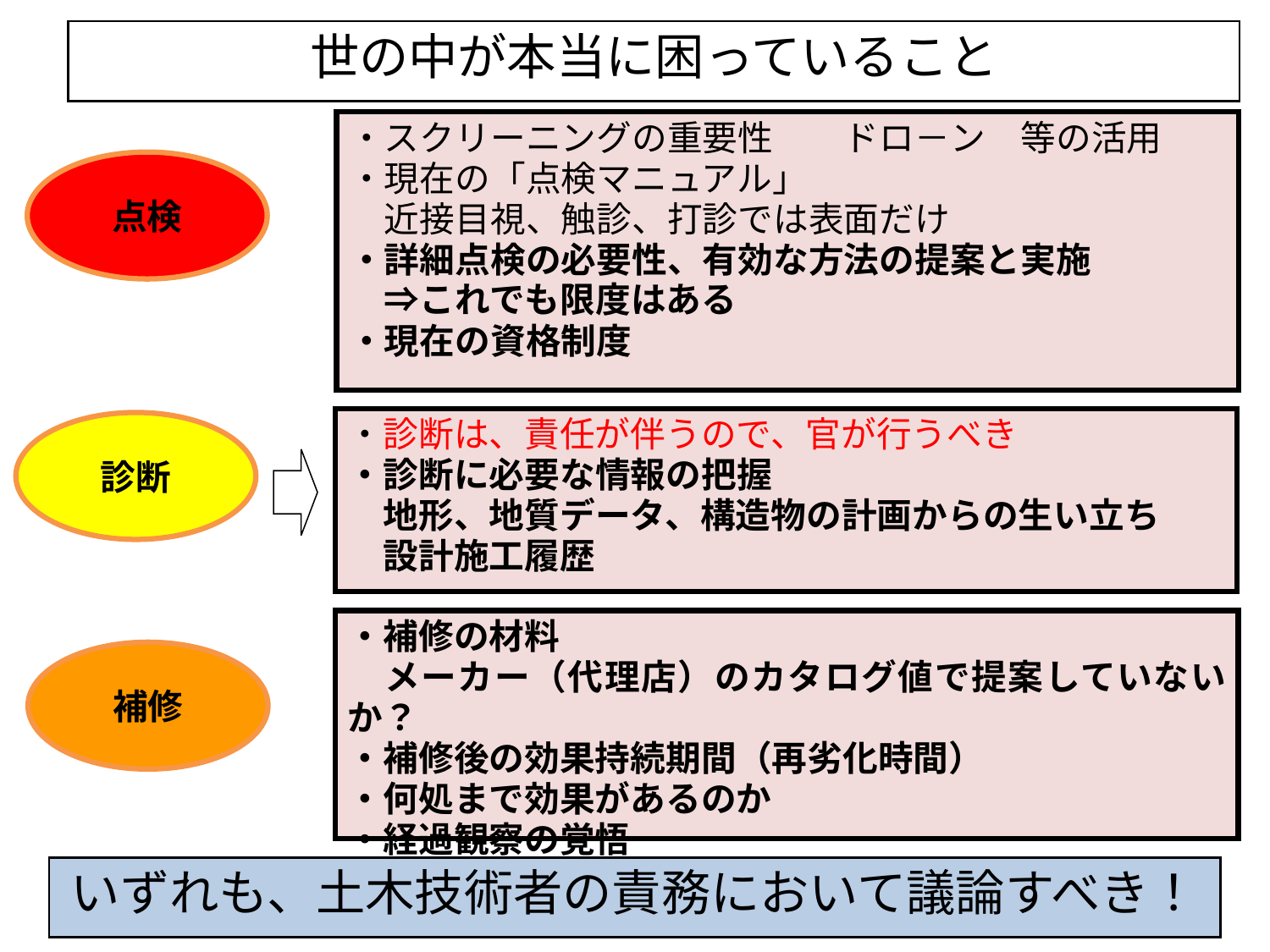

世の中が本当に困っていること
・スクリーニングの重要性　　ドロ－ン　等の活用
・現在の「点検マニュアル」
　近接目視、触診、打診では表面だけ
・詳細点検の必要性、有効な方法の提案と実施
　⇒これでも限度はある
・現在の資格制度
・診断は、責任が伴うので、官が行うべき
・診断に必要な情報の把握
　地形、地質データ、構造物の計画からの生い立ち
　設計施工履歴
・補修の材料
　メーカー（代理店）のカタログ値で提案していないか？
・補修後の効果持続期間（再劣化時間）
・何処まで効果があるのか
・経過観察の覚悟
点検
診断

補修
いずれも、土木技術者の責務において議論すべき！
35